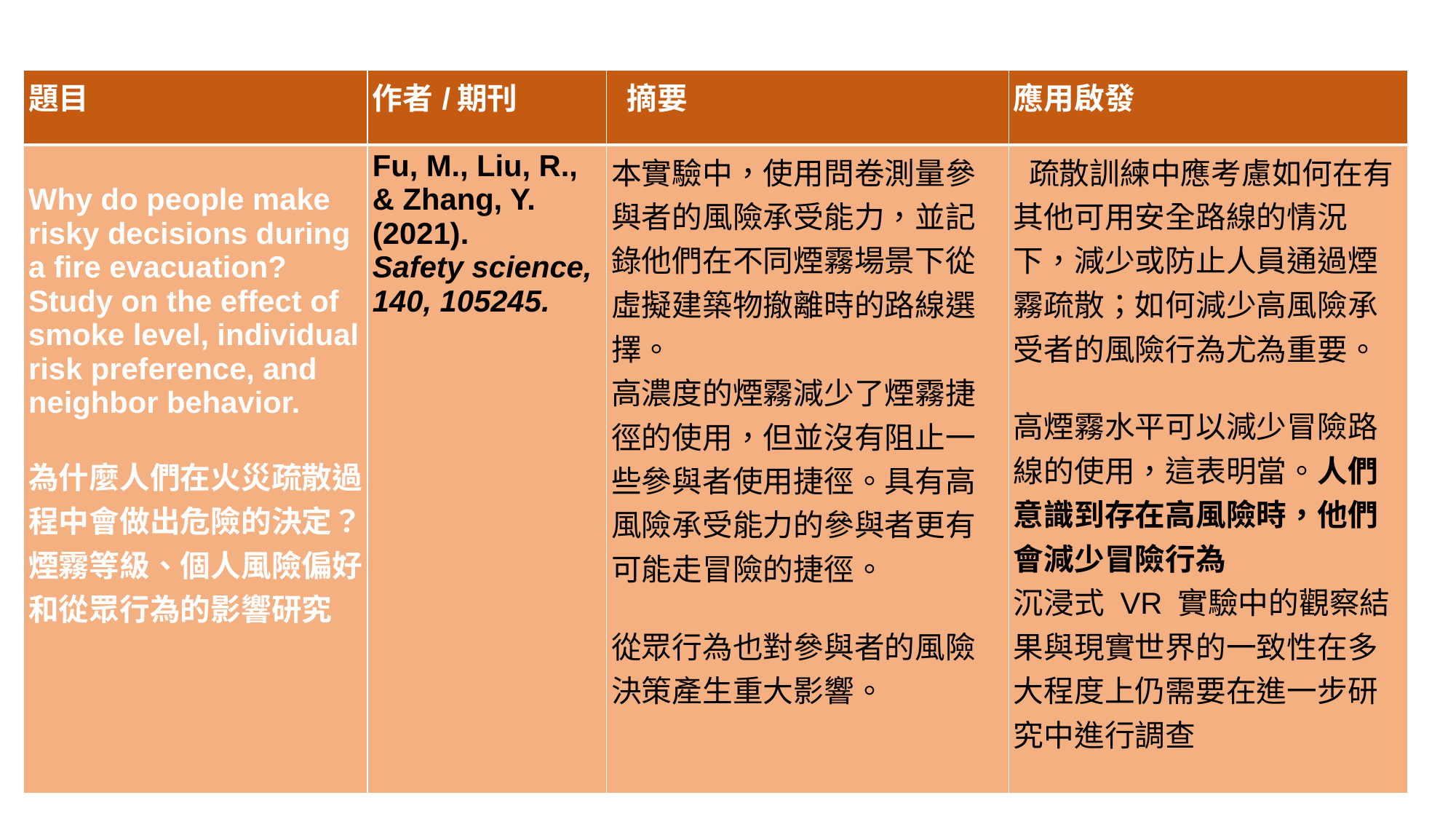

| 題目 | 作者/期刊 | 摘要 | 應用啟發 |
| --- | --- | --- | --- |
| Why do people make risky decisions during a fire evacuation? Study on the effect of smoke level, individual risk preference, and neighbor behavior.  為什麼人們在火災疏散過程中會做出危險的決定？煙霧等級、個人風險偏好和從眾行為的影響研究 | Fu, M., Liu, R., & Zhang, Y. (2021).  Safety science, 140, 105245. | 本實驗中，使用問卷測量參與者的風險承受能力，並記錄他們在不同煙霧場景下從虛擬建築物撤離時的路線選擇。 高濃度的煙霧減少了煙霧捷徑的使用，但並沒有阻止一些參與者使用捷徑。具有高風險承受能力的參與者更有可能走冒險的捷徑。 從眾行為也對參與者的風險決策產生重大影響。 | 疏散訓練中應考慮如何在有其他可用安全路線的情況下，減少或防止人員通過煙霧疏散；如何減少高風險承受者的風險行為尤為重要。 高煙霧水平可以減少冒險路線的使用，這表明當。人們意識到存在高風險時，他們會減少冒險行為 沉浸式 VR 實驗中的觀察結果與現實世界的一致性在多大程度上仍需要在進一步研究中進行調查 |

2